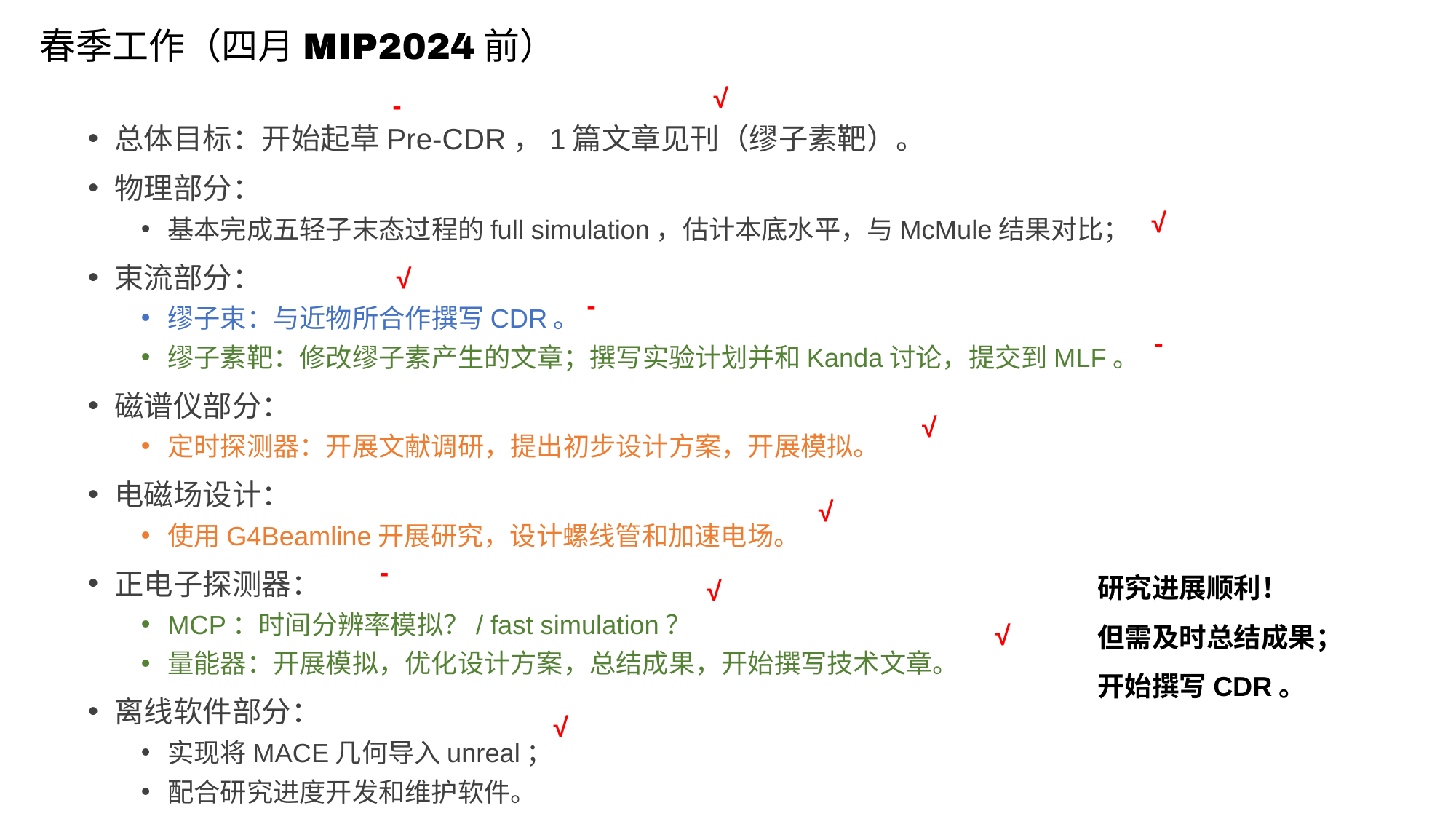

# 春季工作（四月MIP2024前）
√
-
总体目标：开始起草Pre-CDR，1篇文章见刊（缪子素靶）。
物理部分：
基本完成五轻子末态过程的full simulation，估计本底水平，与McMule结果对比；
束流部分：
缪子束：与近物所合作撰写CDR。
缪子素靶：修改缪子素产生的文章；撰写实验计划并和Kanda讨论，提交到MLF。
磁谱仪部分：
定时探测器：开展文献调研，提出初步设计方案，开展模拟。
电磁场设计：
使用G4Beamline开展研究，设计螺线管和加速电场。
正电子探测器：
MCP：时间分辨率模拟？/ fast simulation？
量能器：开展模拟，优化设计方案，总结成果，开始撰写技术文章。
离线软件部分：
实现将MACE几何导入unreal；
配合研究进度开发和维护软件。
√
√
-
-
√
√
-
研究进展顺利！
但需及时总结成果；开始撰写CDR。
√
√
√